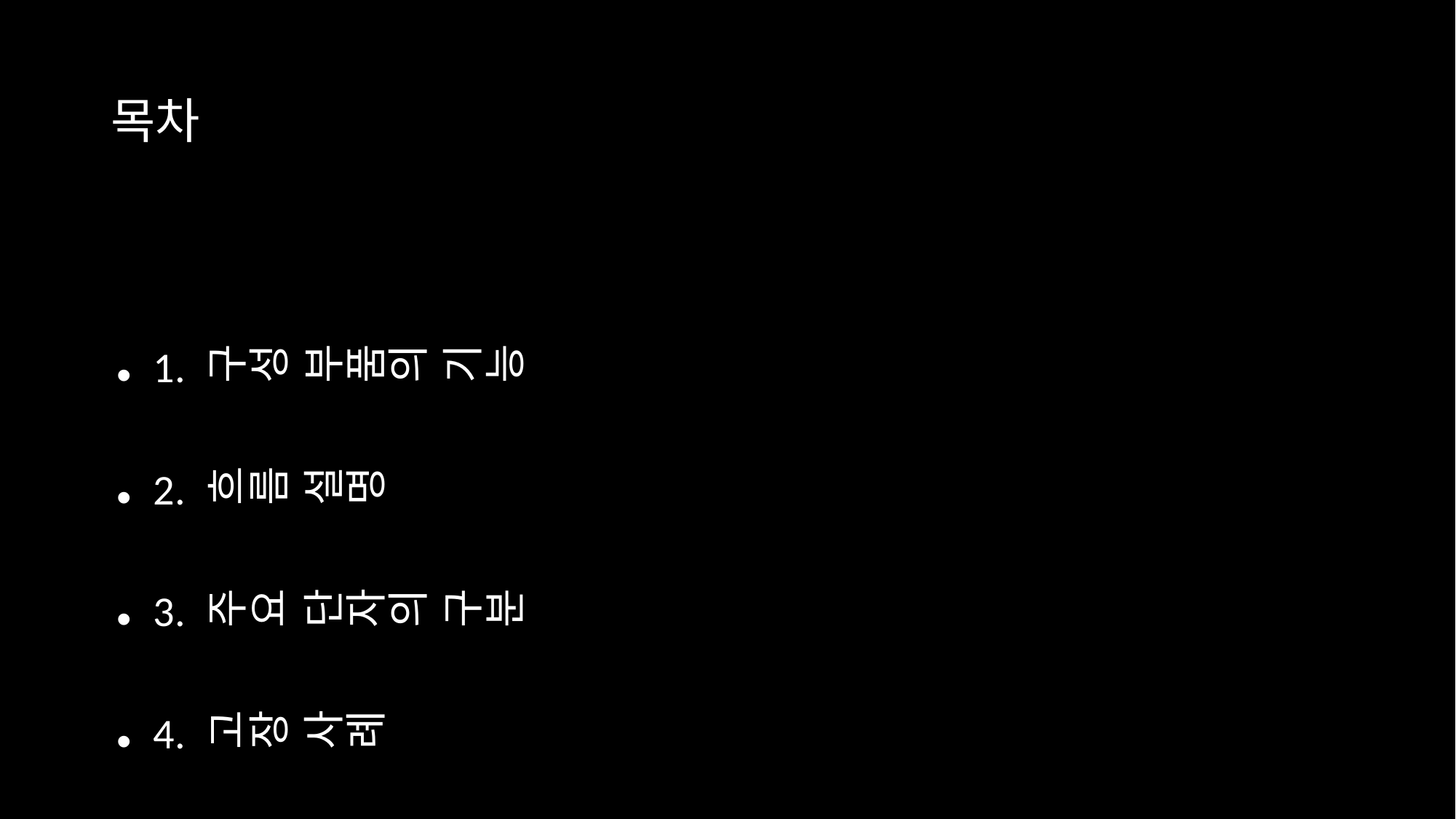

# 목차
1. 구성 부품의 기능

2. 흐름 설명

3. 주요 단자의 구분

4. 고장 사례